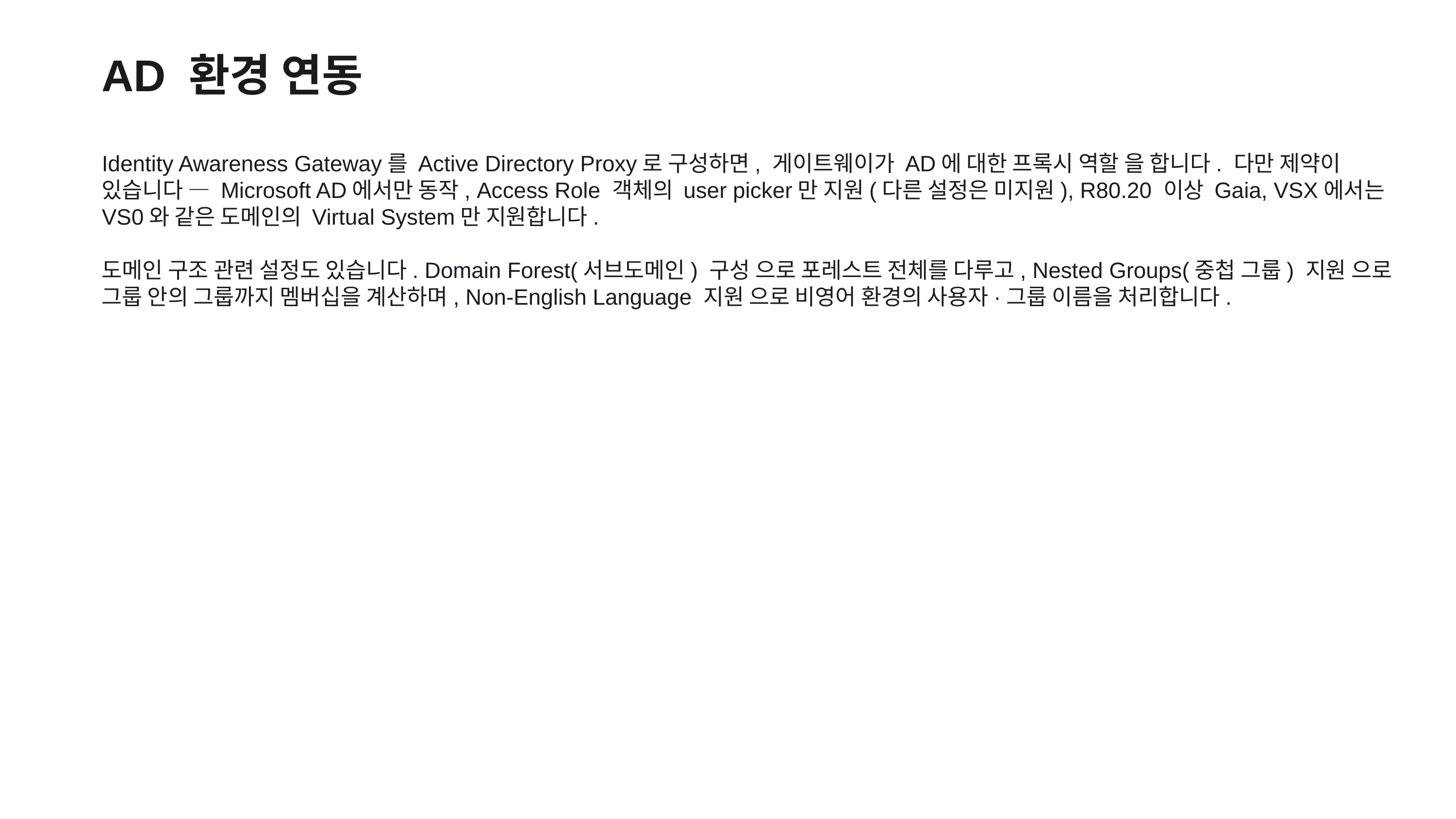

AD 환경 연동
Identity Awareness Gateway를 Active Directory Proxy로 구성하면, 게이트웨이가 AD에 대한 프록시 역할 을 합니다. 다만 제약이 있습니다 — Microsoft AD에서만 동작, Access Role 객체의 user picker만 지원(다른 설정은 미지원), R80.20 이상 Gaia, VSX에서는 VS0와 같은 도메인의 Virtual System만 지원합니다.

도메인 구조 관련 설정도 있습니다. Domain Forest(서브도메인) 구성 으로 포레스트 전체를 다루고, Nested Groups(중첩 그룹) 지원 으로 그룹 안의 그룹까지 멤버십을 계산하며, Non-English Language 지원 으로 비영어 환경의 사용자·그룹 이름을 처리합니다.